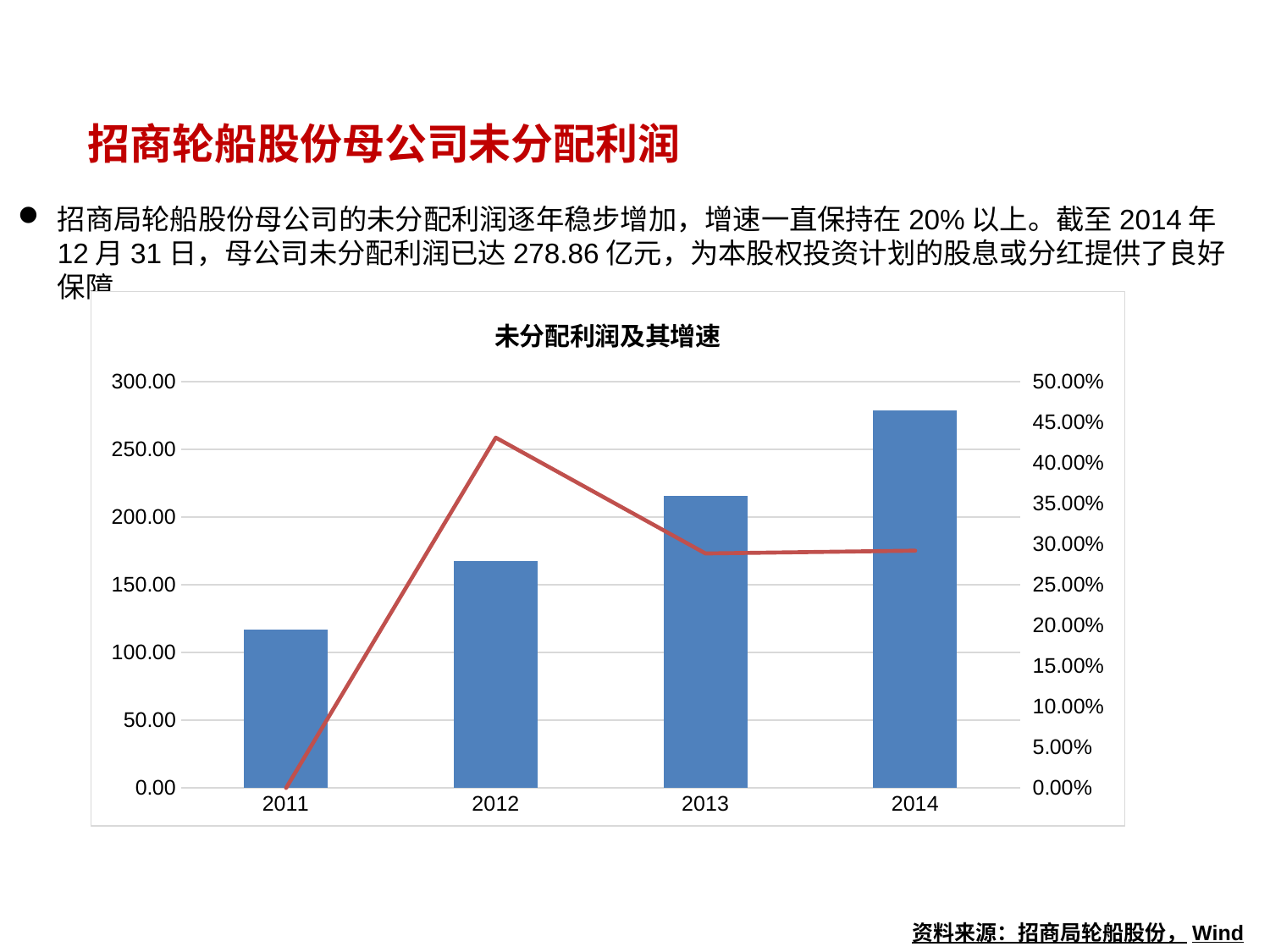

招商轮船股份母公司未分配利润
招商局轮船股份母公司的未分配利润逐年稳步增加，增速一直保持在20%以上。截至2014年12月31日，母公司未分配利润已达278.86亿元，为本股权投资计划的股息或分红提供了良好保障

### Chart: 未分配利润及其增速

| Category | 未分配利润：亿元 | 增长率 |
|---|---|---|
| 2011 | 117.03 | 0.0 |
| 2012 | 167.49 | 0.4311714944885927 |
| 2013 | 215.83 | 0.28861424562660454 |
| 2014 | 278.86 | 0.2920353982300885 |
资料来源：招商局轮船股份，Wind